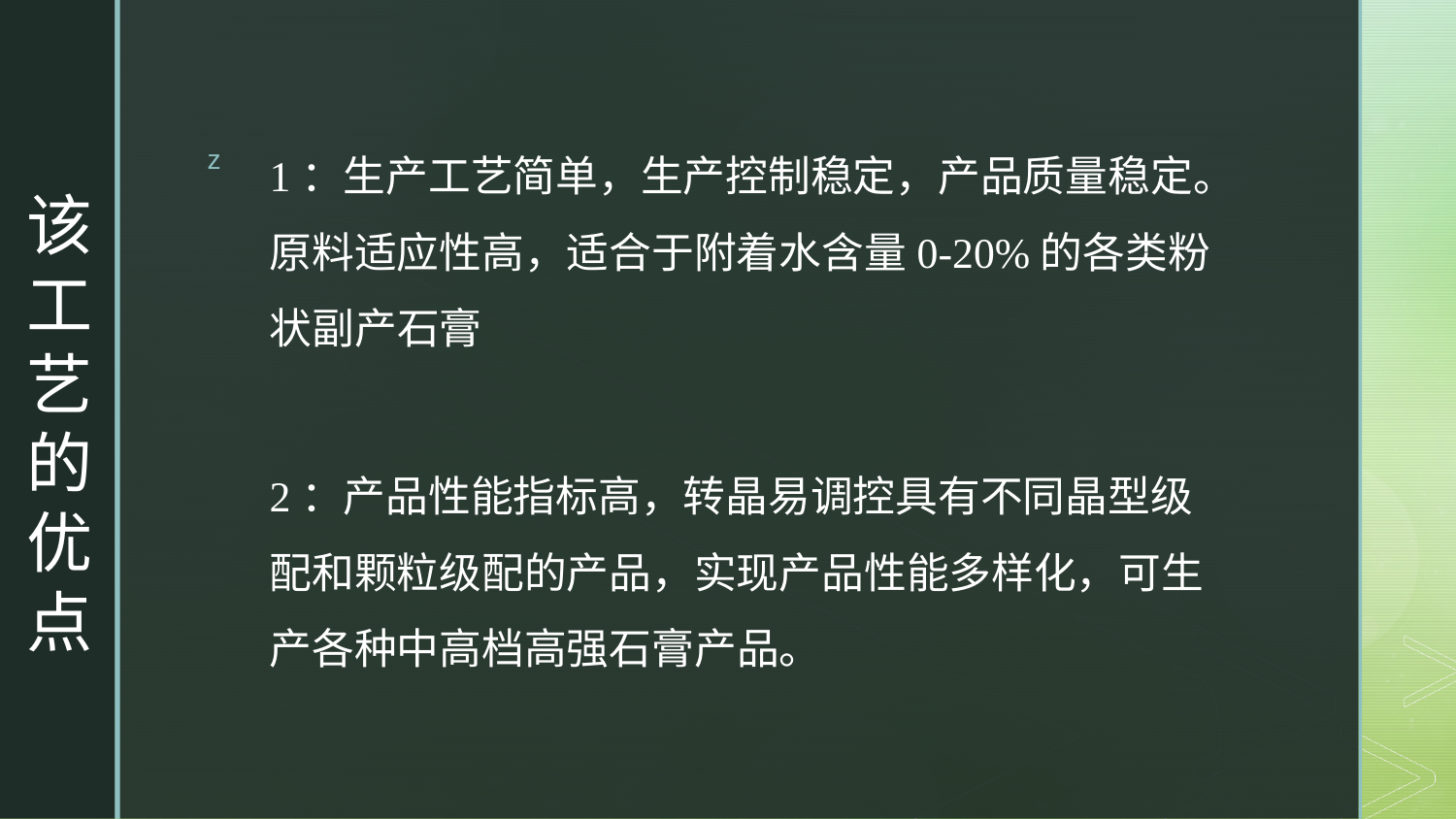

1：生产工艺简单，生产控制稳定，产品质量稳定。原料适应性高，适合于附着水含量0-20%的各类粉状副产石膏
# 该工艺的优点
2：产品性能指标高，转晶易调控具有不同晶型级配和颗粒级配的产品，实现产品性能多样化，可生产各种中高档高强石膏产品。